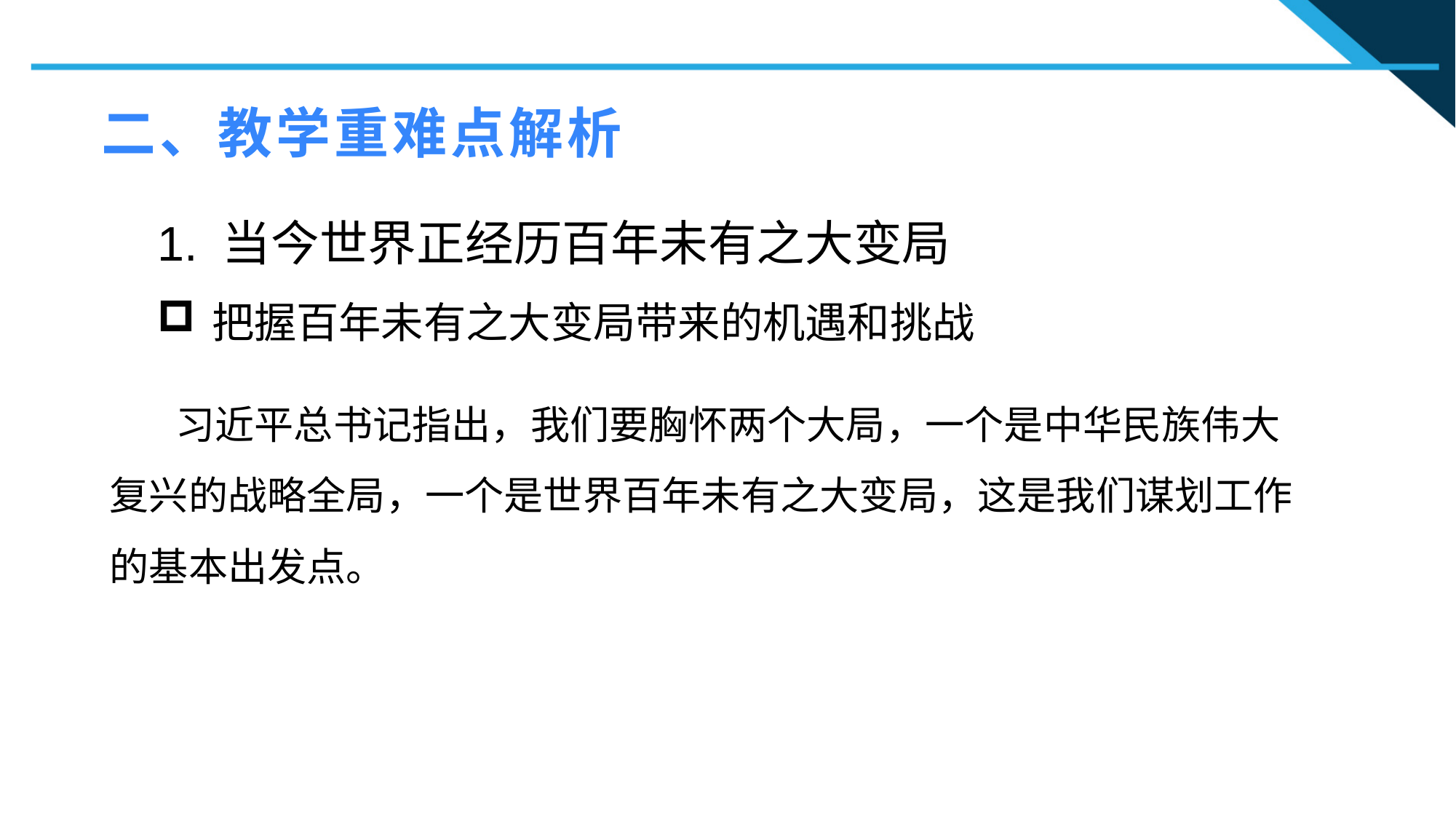

二、教学重难点解析
1. 当今世界正经历百年未有之大变局
把握百年未有之大变局带来的机遇和挑战

1
       习近平总书记指出，我们要胸怀两个大局，一个是中华民族伟大复兴的战略全局，一个是世界百年未有之大变局，这是我们谋划工作的基本出发点。
2
2
n